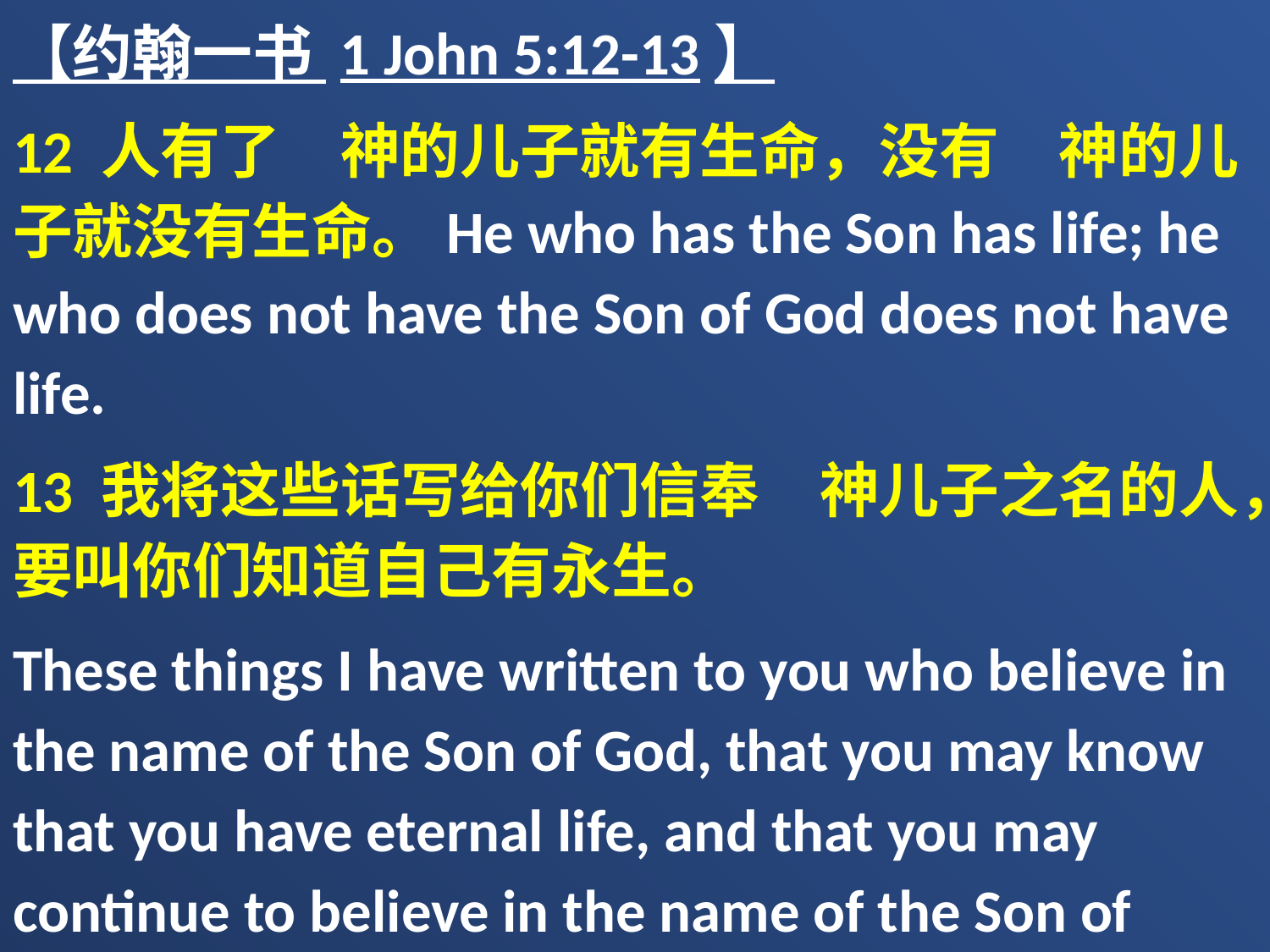

【约翰一书 1 John 5:12-13】
12 人有了　神的儿子就有生命，没有　神的儿子就没有生命。He who has the Son has life; he who does not have the Son of God does not have life.
13 我将这些话写给你们信奉　神儿子之名的人，要叫你们知道自己有永生。
These things I have written to you who believe in the name of the Son of God, that you may know that you have eternal life, and that you may continue to believe in the name of the Son of God.